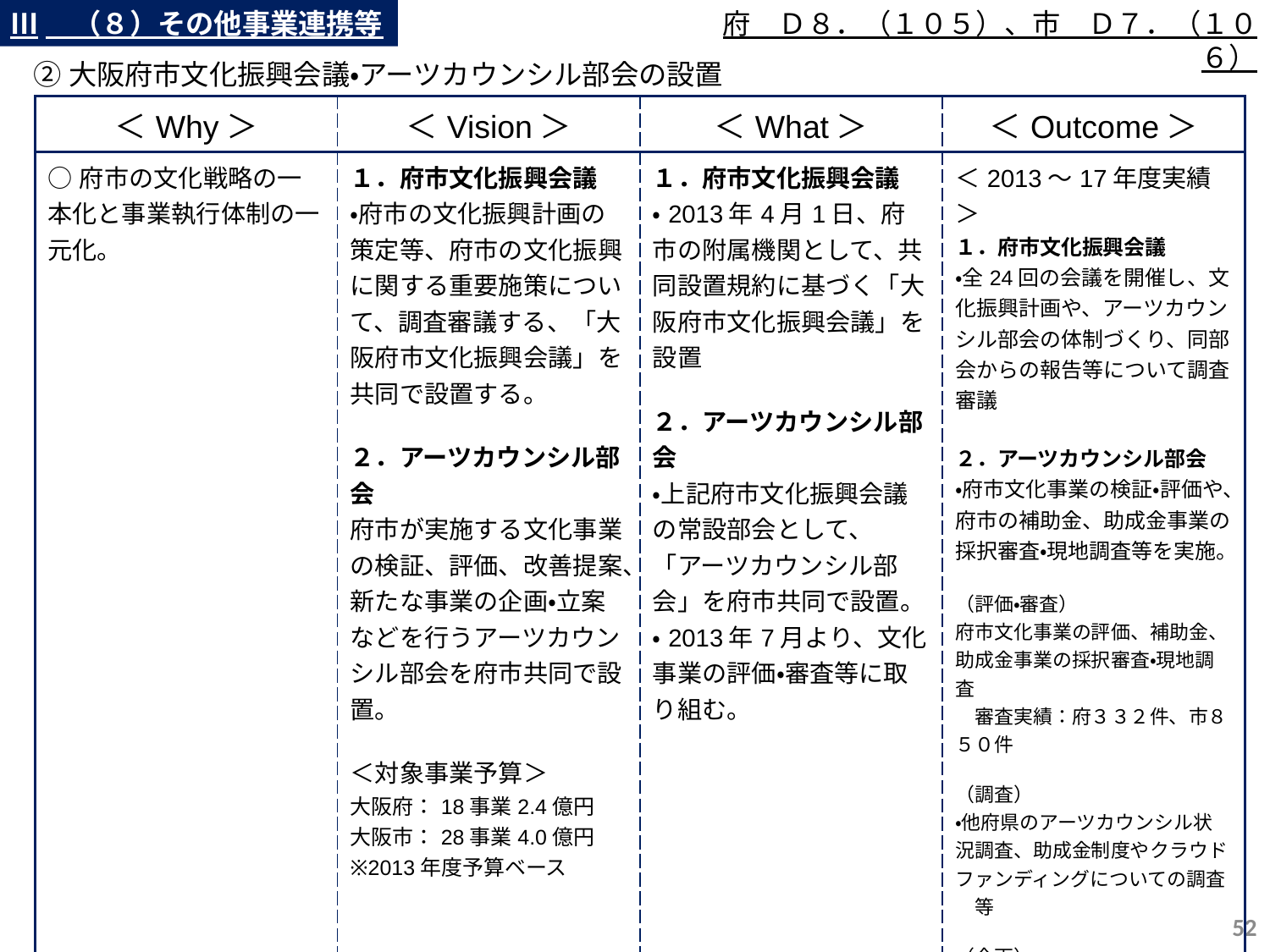

Ⅲ　（８）その他事業連携等
府　Ｄ８．（１０５）、市　Ｄ７．（１０６）
②大阪府市文化振興会議・アーツカウンシル部会の設置
| ＜Why＞ | ＜Vision＞ | ＜What＞ | ＜Outcome＞ |
| --- | --- | --- | --- |
| ○府市の文化戦略の一本化と事業執行体制の一元化。 | １．府市文化振興会議 ・府市の文化振興計画の策定等、府市の文化振興に関する重要施策について、調査審議する、「大阪府市文化振興会議」を共同で設置する。 ２．アーツカウンシル部会 府市が実施する文化事業の検証、評価、改善提案、新たな事業の企画・立案などを行うアーツカウンシル部会を府市共同で設置。 ＜対象事業予算＞ 大阪府：18事業2.4億円 大阪市：28事業4.0億円 ※2013年度予算ベース | １．府市文化振興会議 ・2013年4月1日、府市の附属機関として、共同設置規約に基づく「大阪府市文化振興会議」を設置 ２．アーツカウンシル部会 ・上記府市文化振興会議の常設部会として、「アーツカウンシル部会」を府市共同で設置。 ・2013年7月より、文化事業の評価・審査等に取り組む。 | ＜2013～17年度実績＞ １．府市文化振興会議 ・全24回の会議を開催し、文化振興計画や、アーツカウンシル部会の体制づくり、同部会からの報告等について調査審議 ２．アーツカウンシル部会 ・府市文化事業の検証・評価や、府市の補助金、助成金事業の採択審査・現地調査等を実施。 （評価・審査） 府市文化事業の評価、補助金、助成金事業の採択審査・現地調査 　審査実績：府３３２件、市８５０件 （調査） ・他府県のアーツカウンシル状況調査、助成金制度やクラウドファンディングについての調査　等 （企画） ・府市文化事業に対する提言 （ワッハ上方や文楽振興のあり方、芸術文化魅力育成プロジェクト） ・芸術文化魅力育成プロジェクト　のサポート　等 |
52